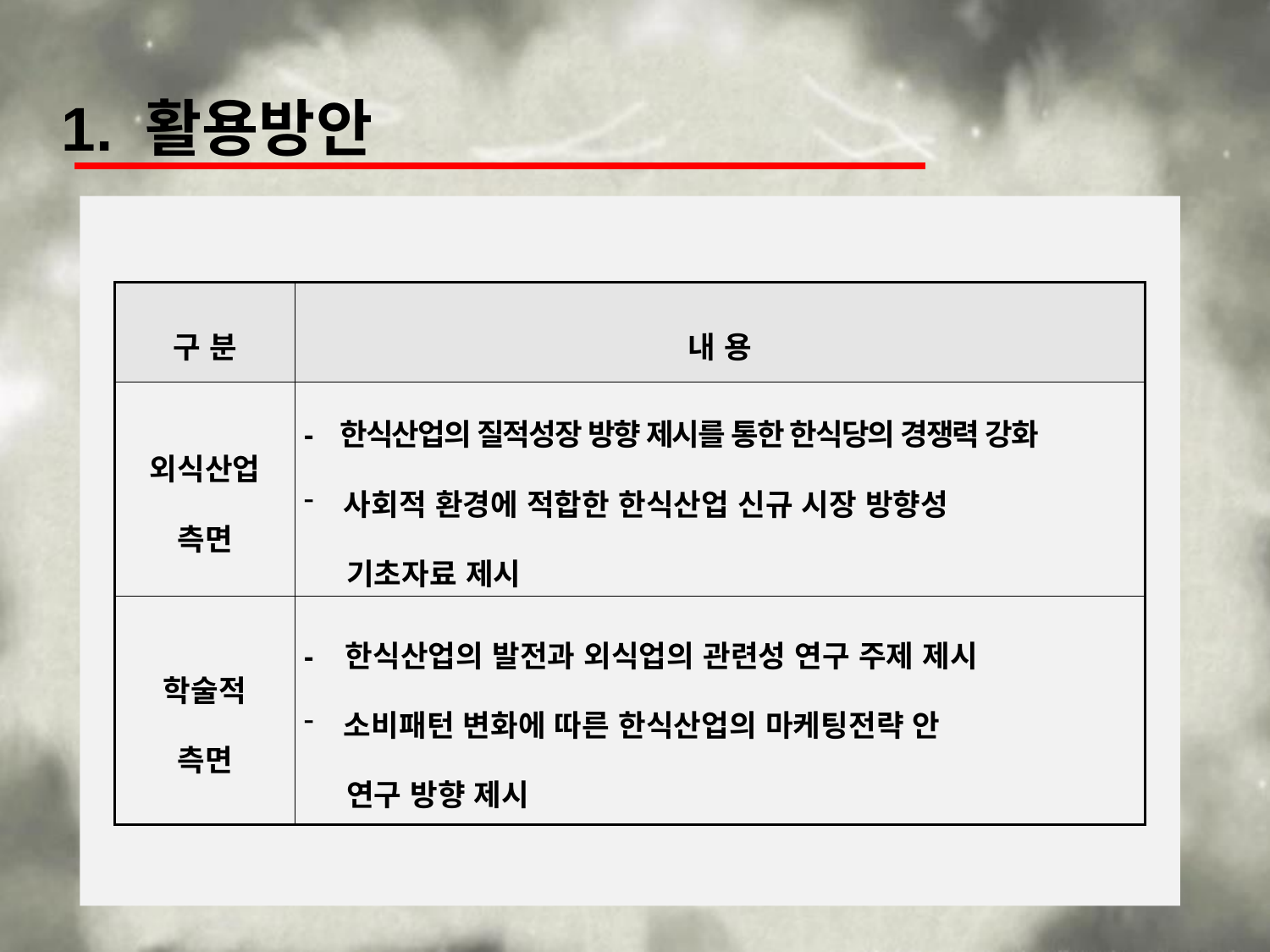

1. 활용방안

| 구 분 | 내 용 |
| --- | --- |
| 외식산업 측면 | - 한식산업의 질적성장 방향 제시를 통한 한식당의 경쟁력 강화 사회적 환경에 적합한 한식산업 신규 시장 방향성 기초자료 제시 |
| 학술적 측면 | - 한식산업의 발전과 외식업의 관련성 연구 주제 제시 소비패턴 변화에 따른 한식산업의 마케팅전략 안 연구 방향 제시 |